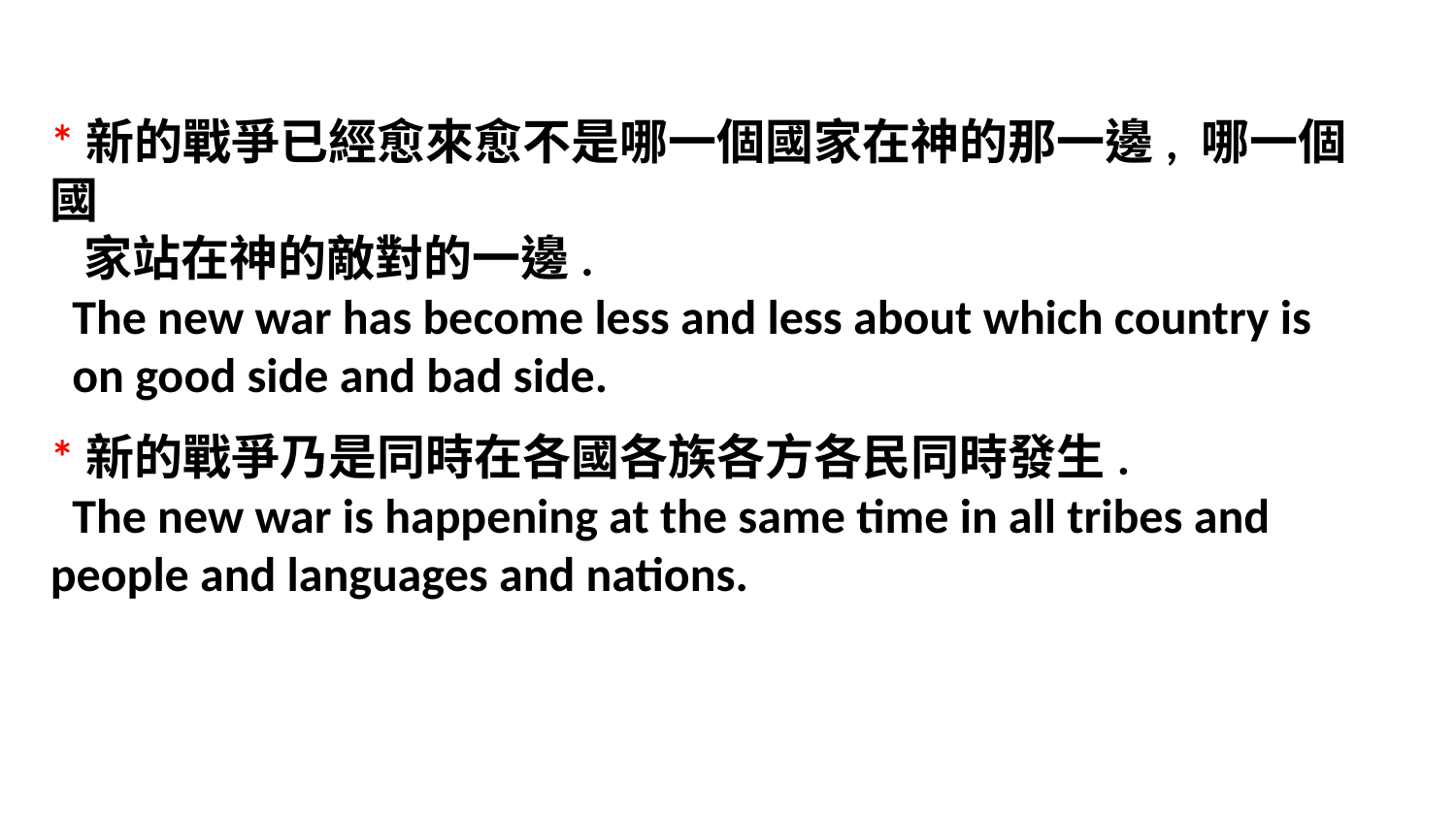

*新的戰爭已經愈來愈不是哪一個國家在神的那一邊, 哪一個國
  家站在神的敵對的一邊.
  The new war has become less and less about which country is
  on good side and bad side.

*新的戰爭乃是同時在各國各族各方各民同時發生.
  The new war is happening at the same time in all tribes and people and languages and nations.